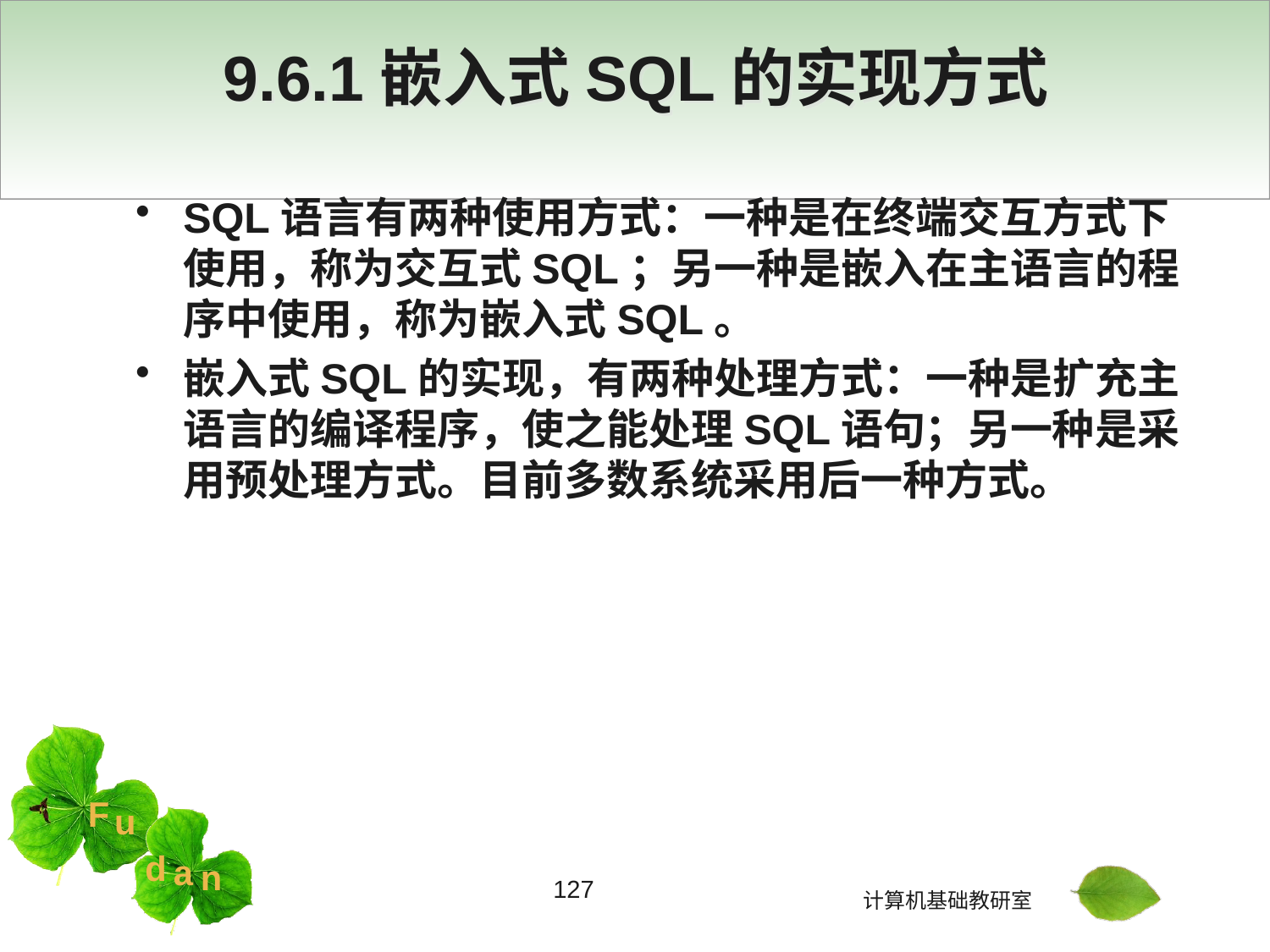

# 9.6.1嵌入式SQL的实现方式
SQL语言有两种使用方式：一种是在终端交互方式下使用，称为交互式SQL；另一种是嵌入在主语言的程序中使用，称为嵌入式SQL。
嵌入式SQL的实现，有两种处理方式：一种是扩充主语言的编译程序，使之能处理SQL语句；另一种是采用预处理方式。目前多数系统采用后一种方式。

127